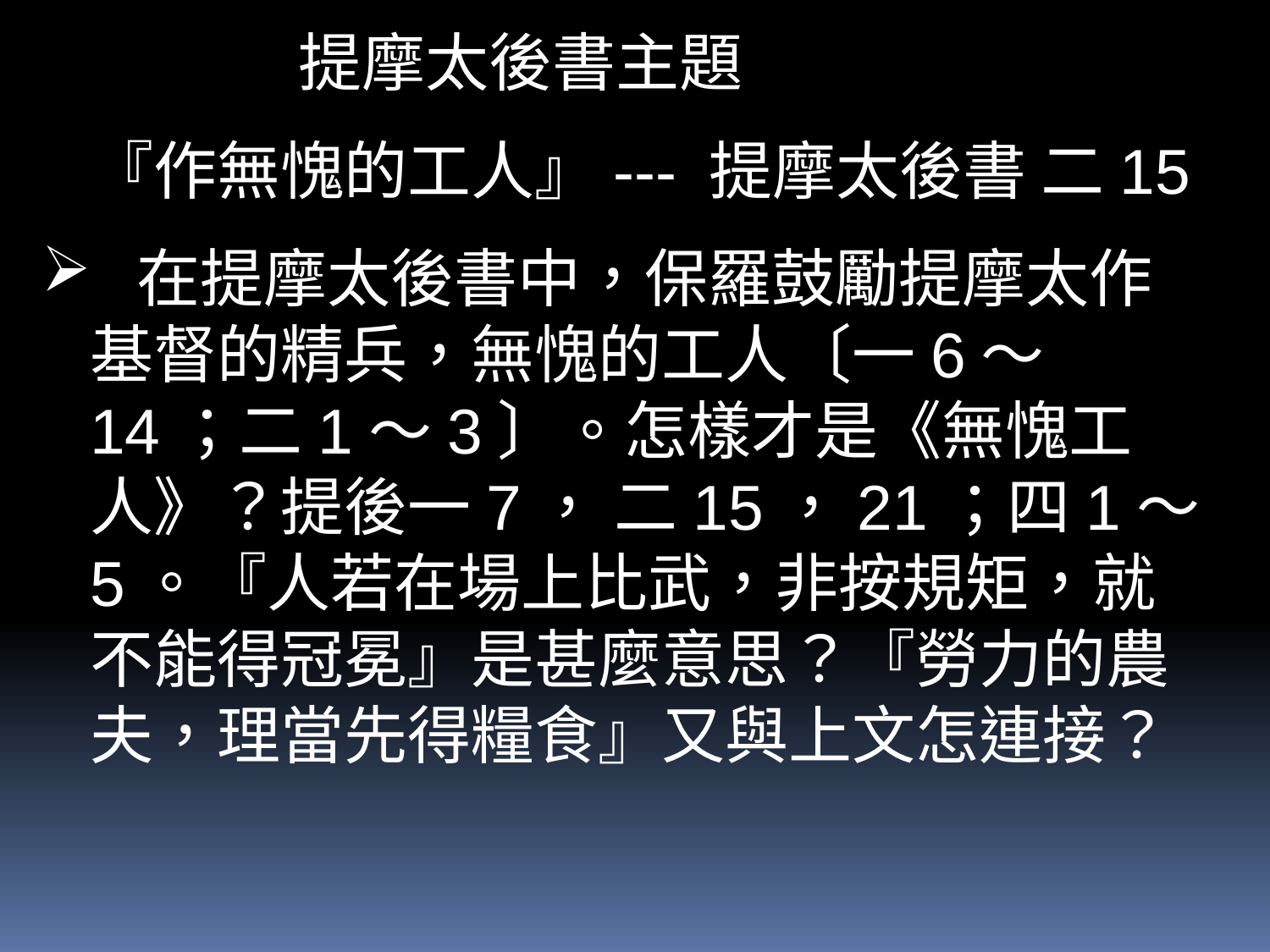

提摩太後書主題
	『作無愧的工人』--- 提摩太後書 二15
  在提摩太後書中，保羅鼓勵提摩太作基督的精兵，無愧的工人〔一6～14；二1～3〕。怎樣才是《無愧工人》？提後一7， 二15，21；四1～5。『人若在場上比武，非按規矩，就不能得冠冕』是甚麼意思？『勞力的農夫，理當先得糧食』又與上文怎連接？